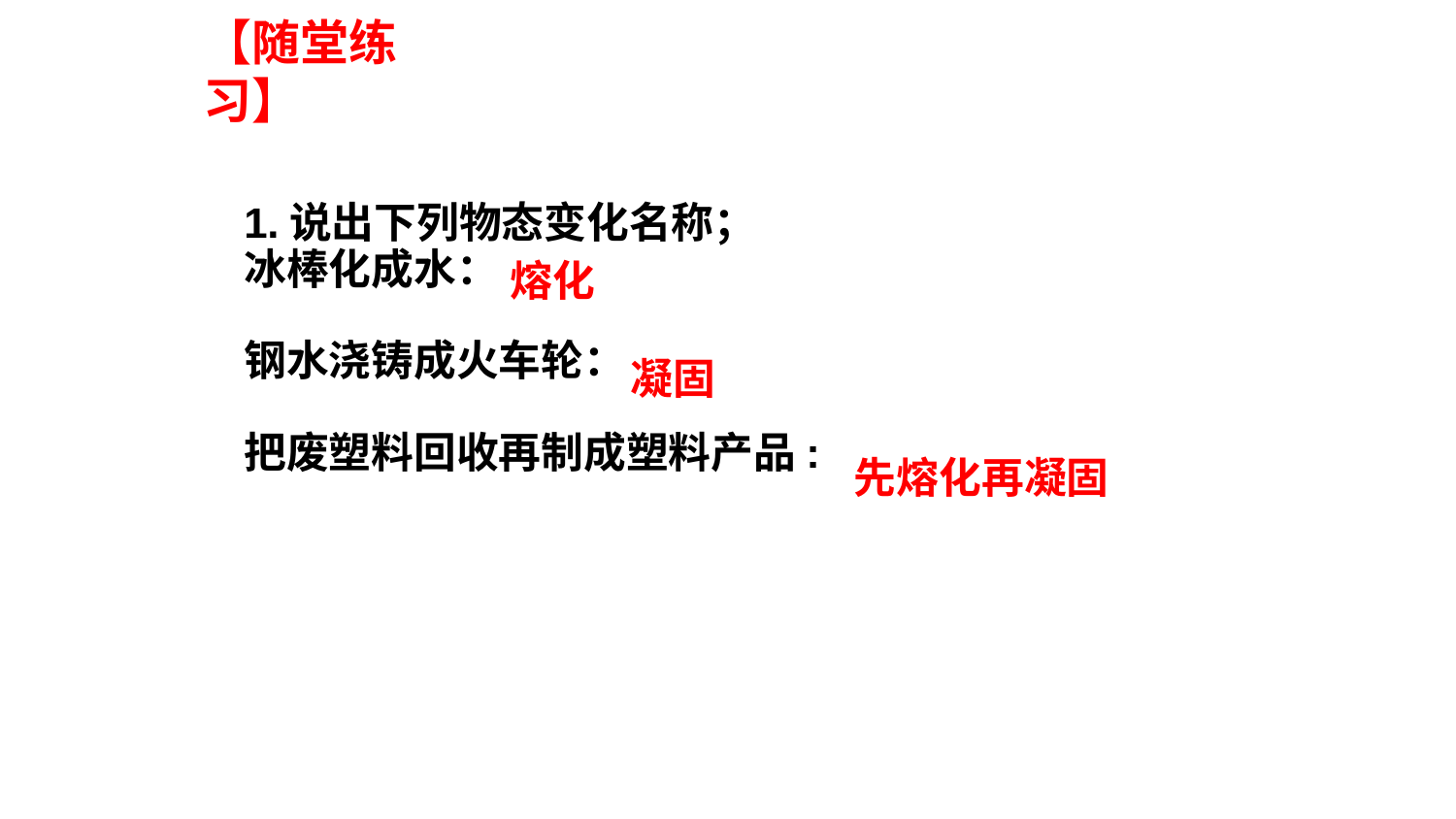

【随堂练习】
1.说出下列物态变化名称；
冰棒化成水：
钢水浇铸成火车轮：
把废塑料回收再制成塑料产品:
熔化
凝固
先熔化再凝固